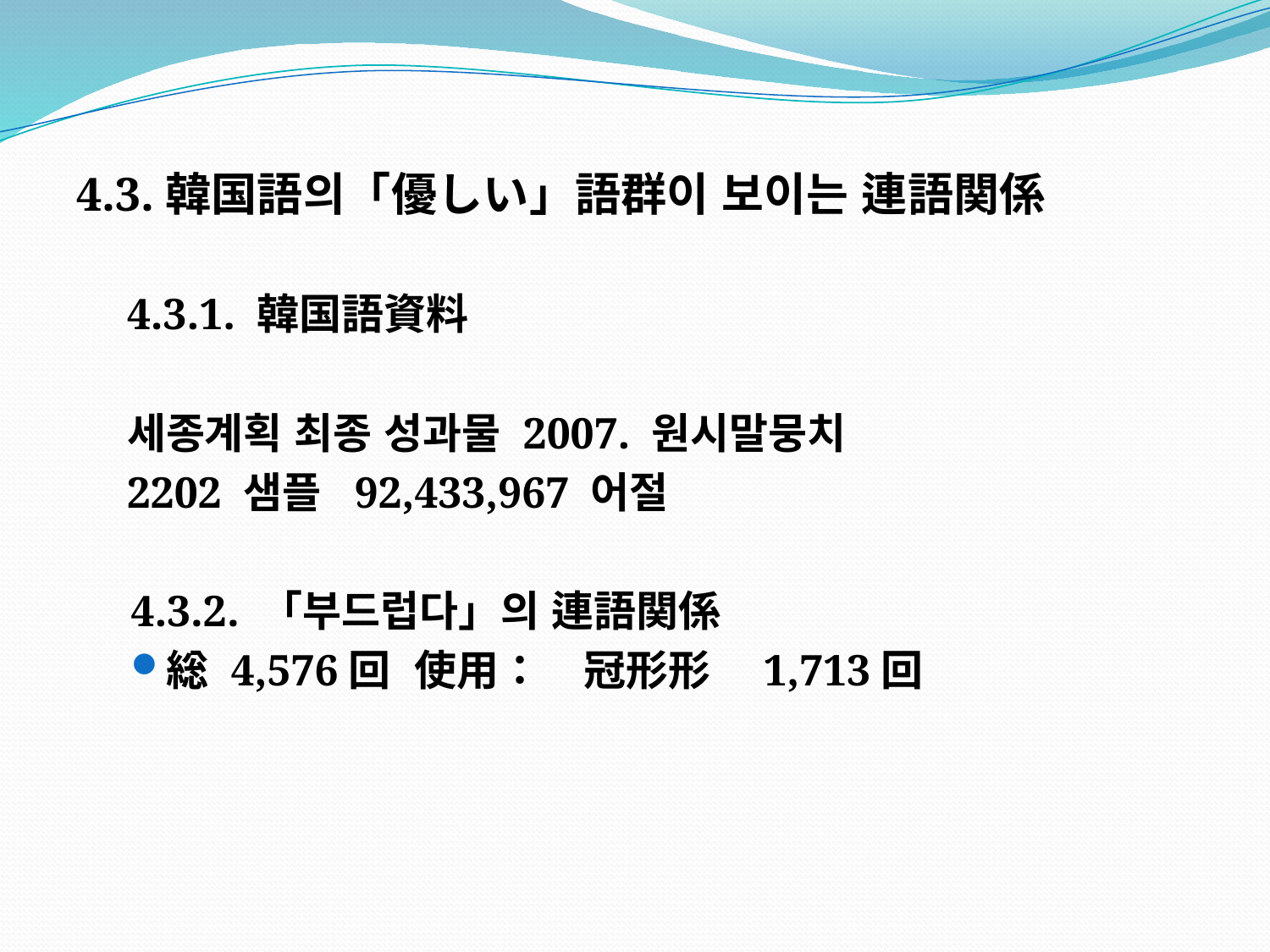

#
4.3.韓国語의「優しい」語群이 보이는 連語関係

4.3.1. 韓国語資料

세종계획 최종 성과물 2007. 원시말뭉치
2202 샘플  92,433,967 어절

4.3.2. 「부드럽다」의 連語関係
総 4,576回  使用：　冠形形　1,713回